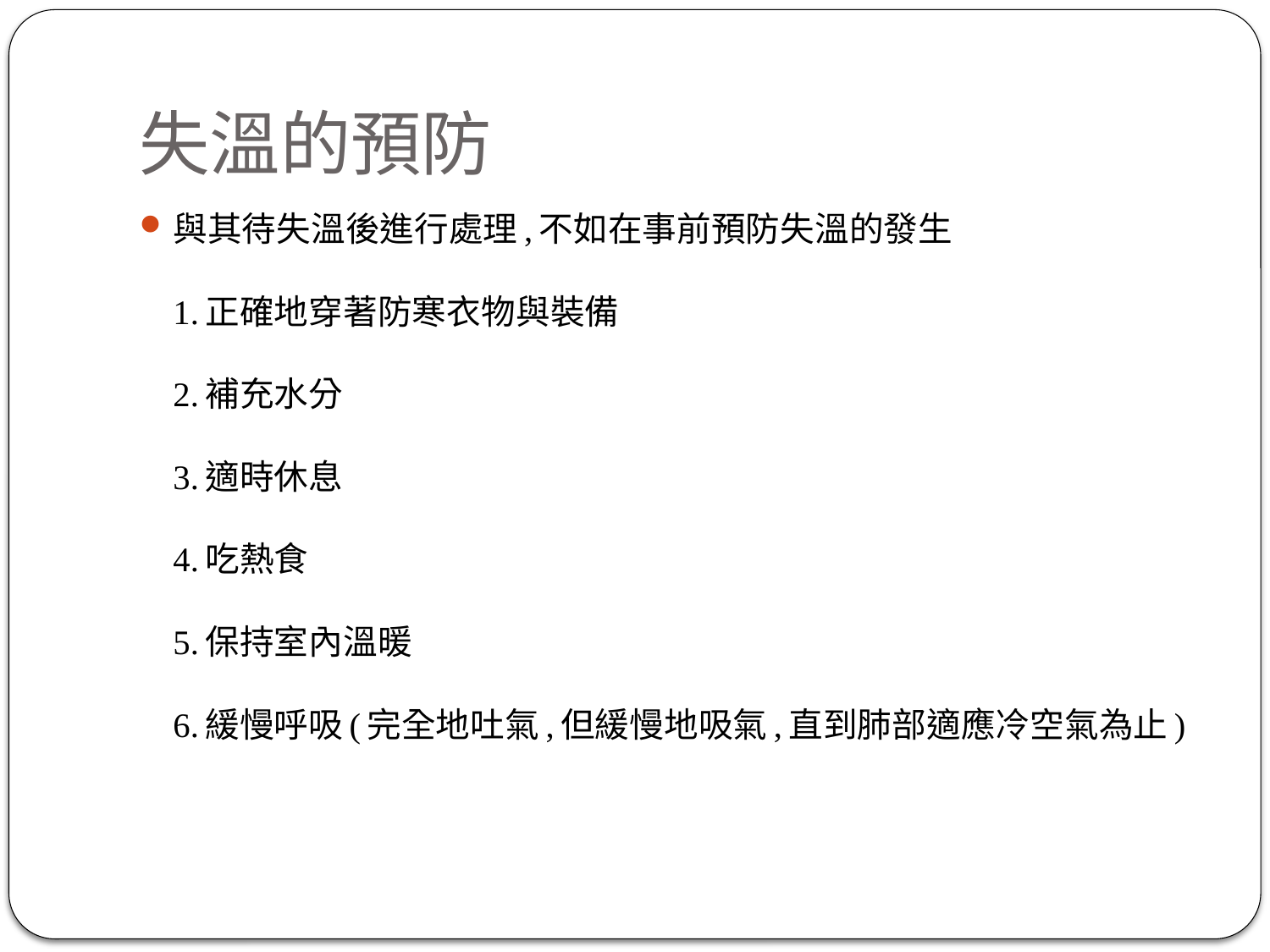

# 失溫的預防
與其待失溫後進行處理,不如在事前預防失溫的發生
1.正確地穿著防寒衣物與裝備
2.補充水分
3.適時休息
4.吃熱食
5.保持室內溫暖
6.緩慢呼吸(完全地吐氣,但緩慢地吸氣,直到肺部適應冷空氣為止)